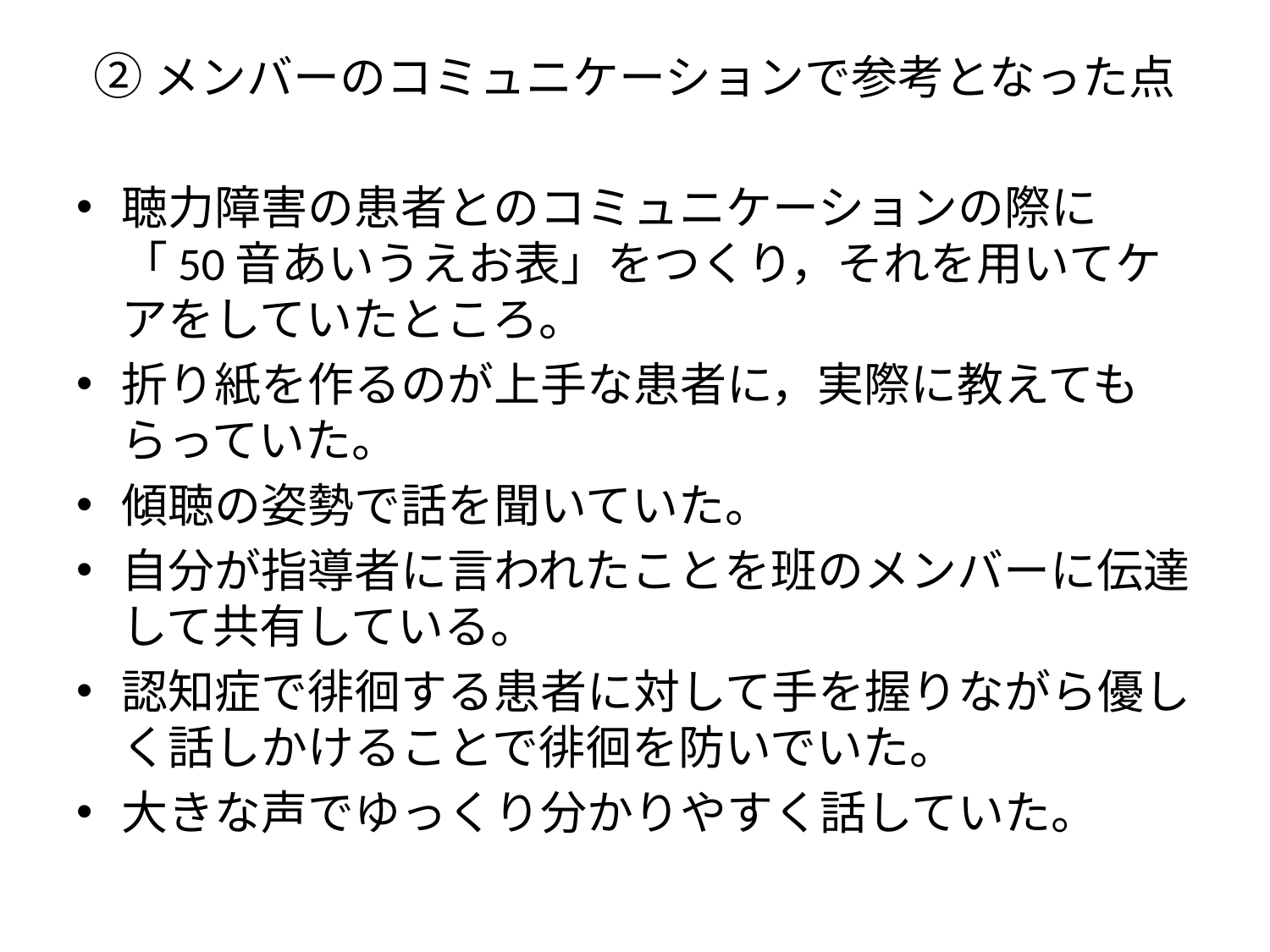

# ②メンバーのコミュニケーションで参考となった点

聴力障害の患者とのコミュニケーションの際に「50音あいうえお表」をつくり，それを用いてケアをしていたところ。
折り紙を作るのが上手な患者に，実際に教えてもらっていた。
傾聴の姿勢で話を聞いていた。
自分が指導者に言われたことを班のメンバーに伝達して共有している。
認知症で徘徊する患者に対して手を握りながら優しく話しかけることで徘徊を防いでいた。
大きな声でゆっくり分かりやすく話していた。